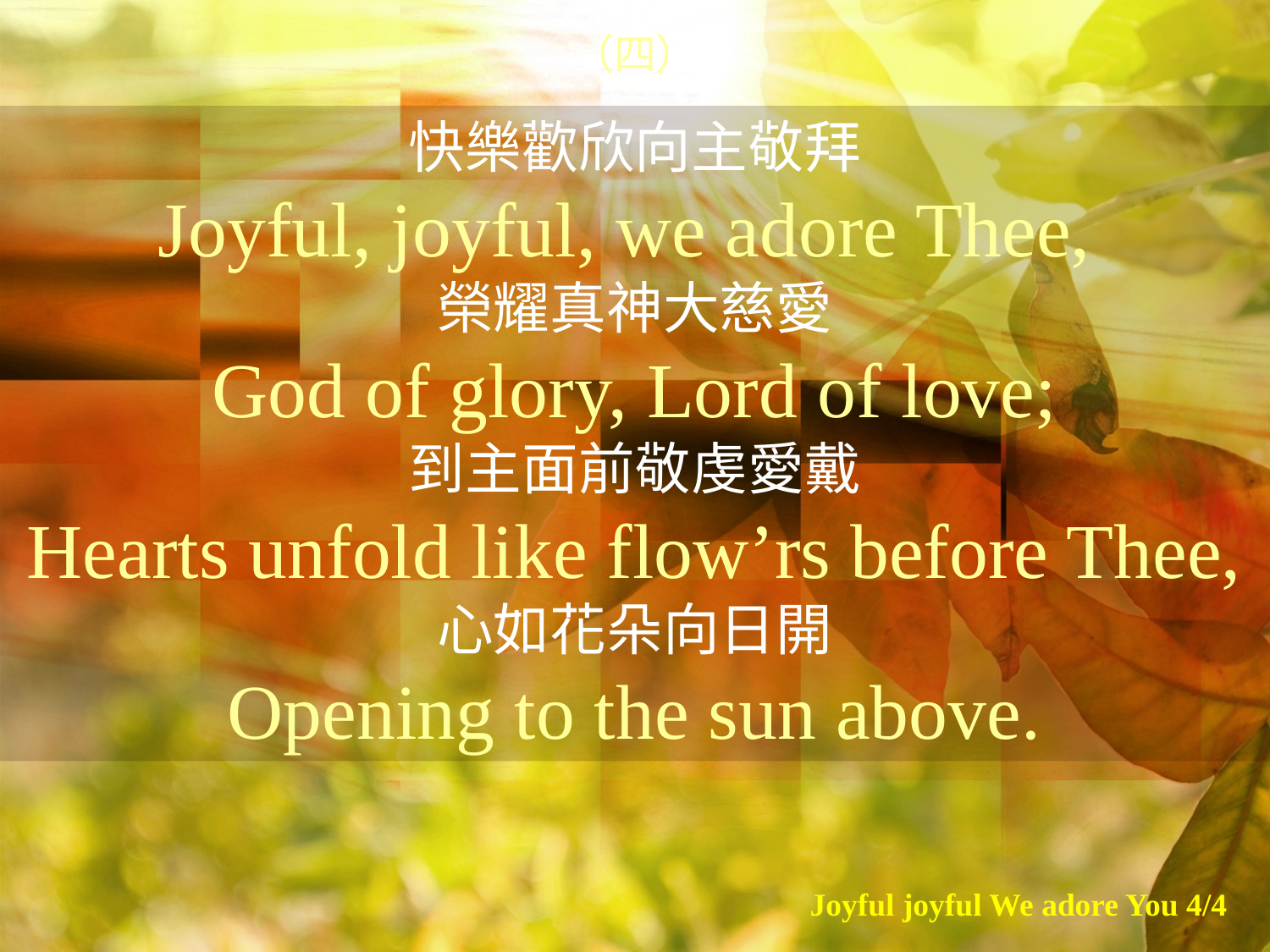

（四）
快樂歡欣向主敬拜
Joyful, joyful, we adore Thee,
榮耀真神大慈愛
God of glory, Lord of love;
到主面前敬虔愛戴
Hearts unfold like flow’rs before Thee,
心如花朵向日開
Opening to the sun above.
Joyful joyful We adore You 4/4